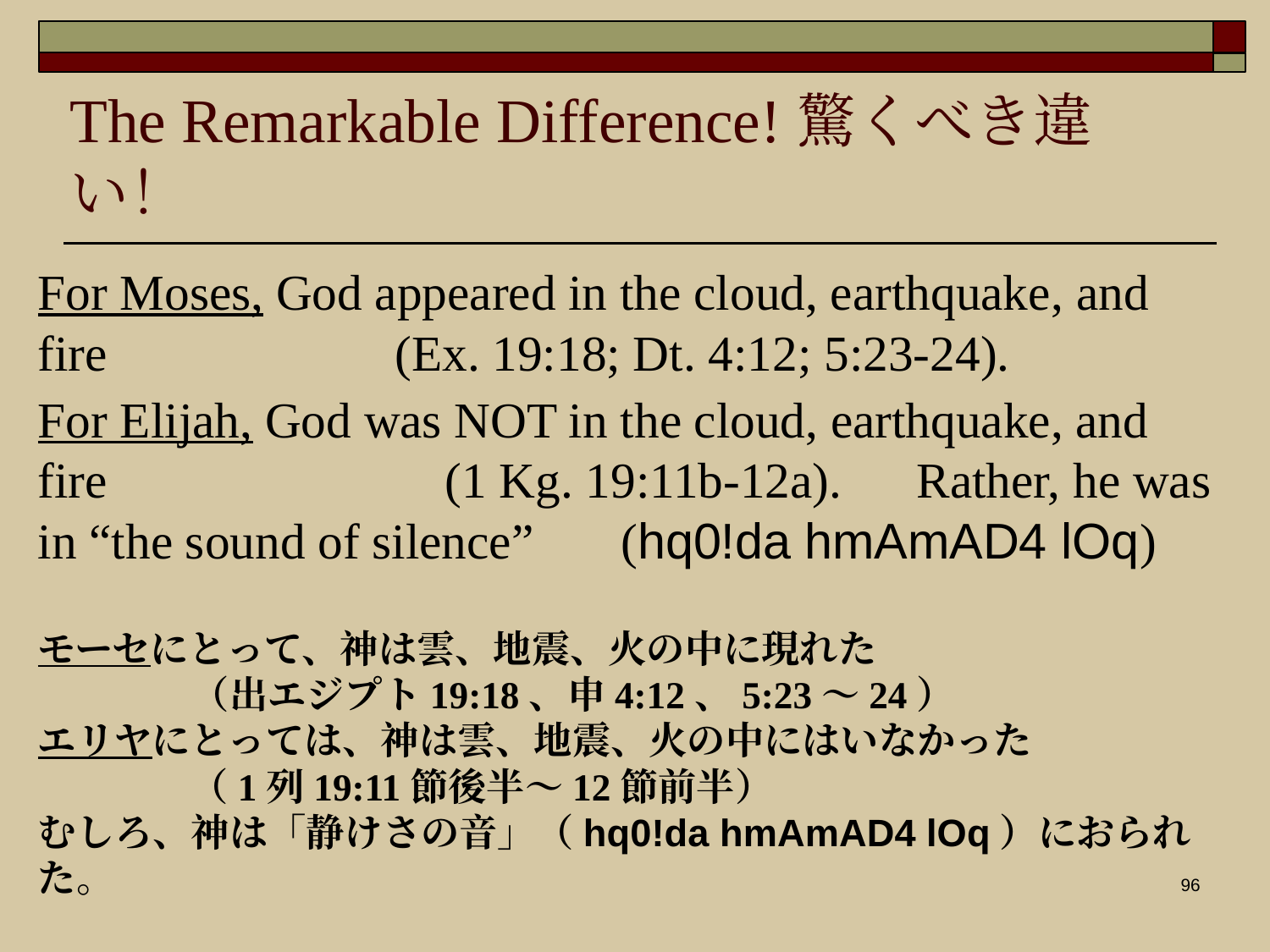

The Remarkable Difference!驚くべき違い！
For Moses, God appeared in the cloud, earthquake, and fire　　　　　 (Ex. 19:18; Dt. 4:12; 5:23-24).
For Elijah, God was NOT in the cloud, earthquake, and fire　　　　　　 (1 Kg. 19:11b-12a).　Rather, he was in “the sound of silence” 　(hq0!da hmAmAD4 lOq)

モーセにとって、神は雲、地震、火の中に現れた　　　　　　　　　　　　　　（出エジプト19:18、申4:12、5:23～24）
エリヤにとっては、神は雲、地震、火の中にはいなかった                                         （1列19:11節後半〜12節前半）
むしろ、神は「静けさの音」（hq0!da hmAmAD4 lOq）におられた。
96